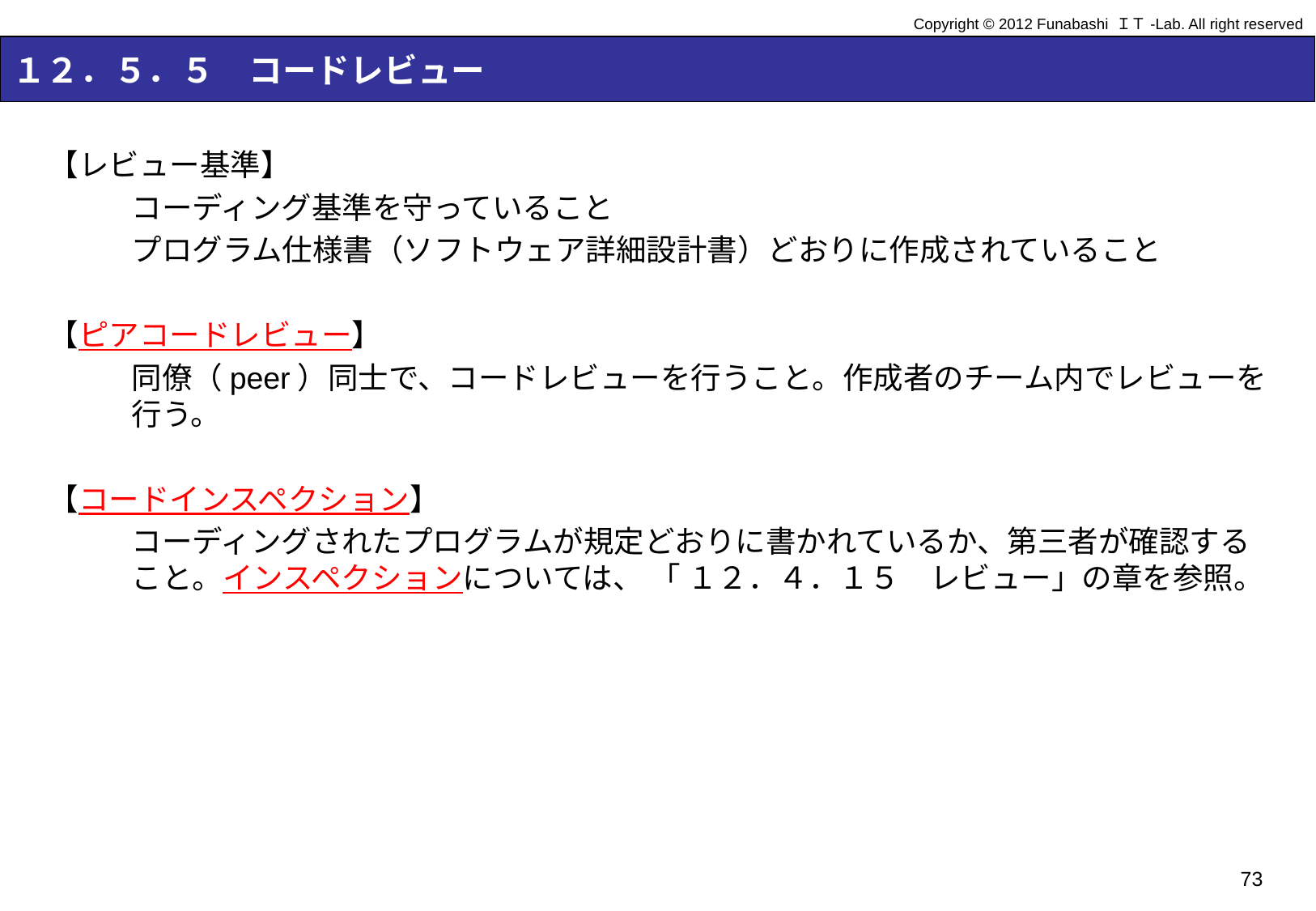

Copyright © 2012 Funabashi ＩＴ-Lab. All right reserved
# １２．５．５　コードレビュー
【レビュー基準】
コーディング基準を守っていること
プログラム仕様書（ソフトウェア詳細設計書）どおりに作成されていること

【ピアコードレビュー】
同僚（peer）同士で、コードレビューを行うこと。作成者のチーム内でレビューを行う。

【コードインスペクション】
コーディングされたプログラムが規定どおりに書かれているか、第三者が確認すること。インスペクションについては、 「 １２．４．１５　レビュー」の章を参照。

73